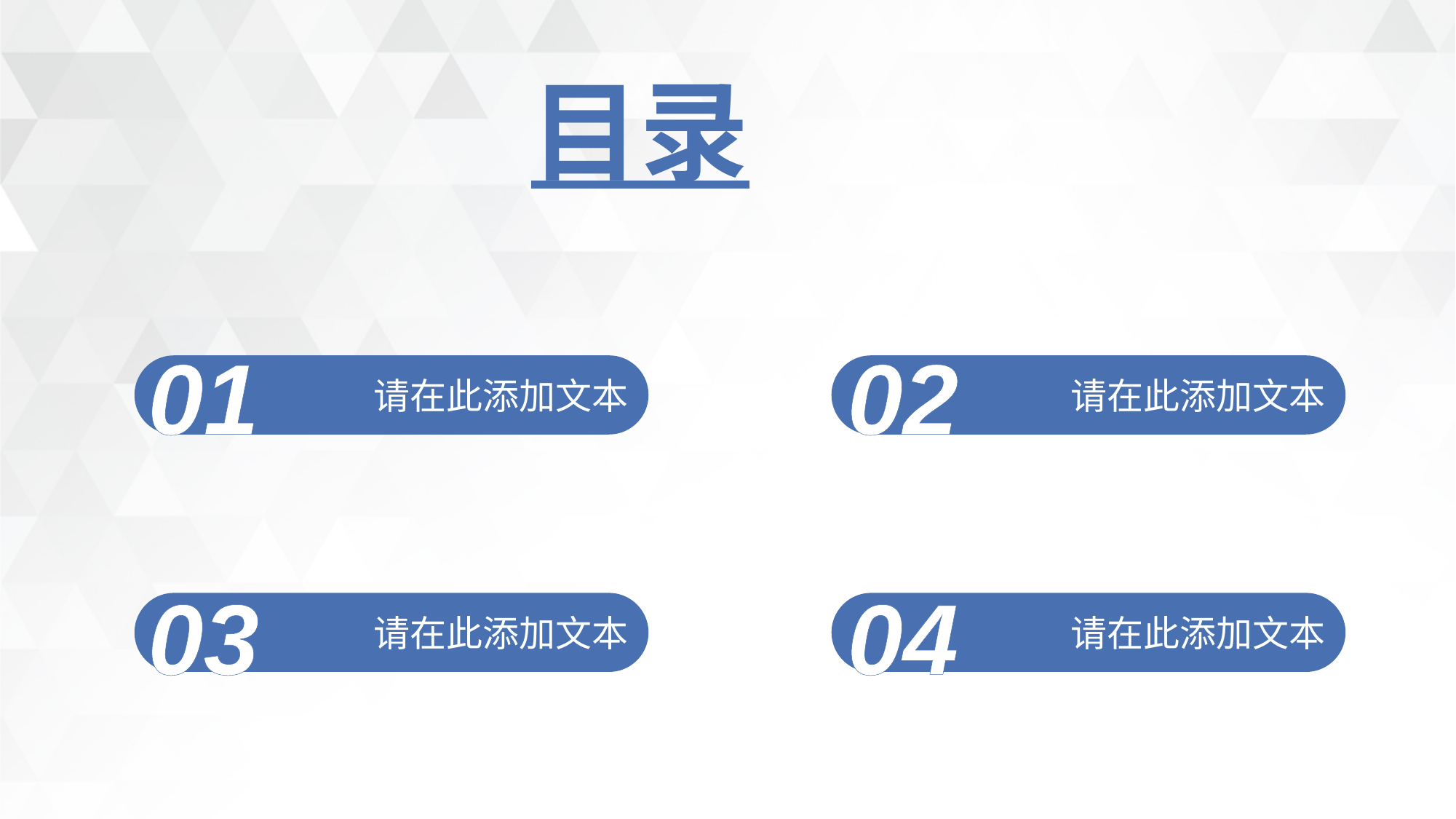

目录
01
02
请在此添加文本
请在此添加文本
03
04
请在此添加文本
请在此添加文本